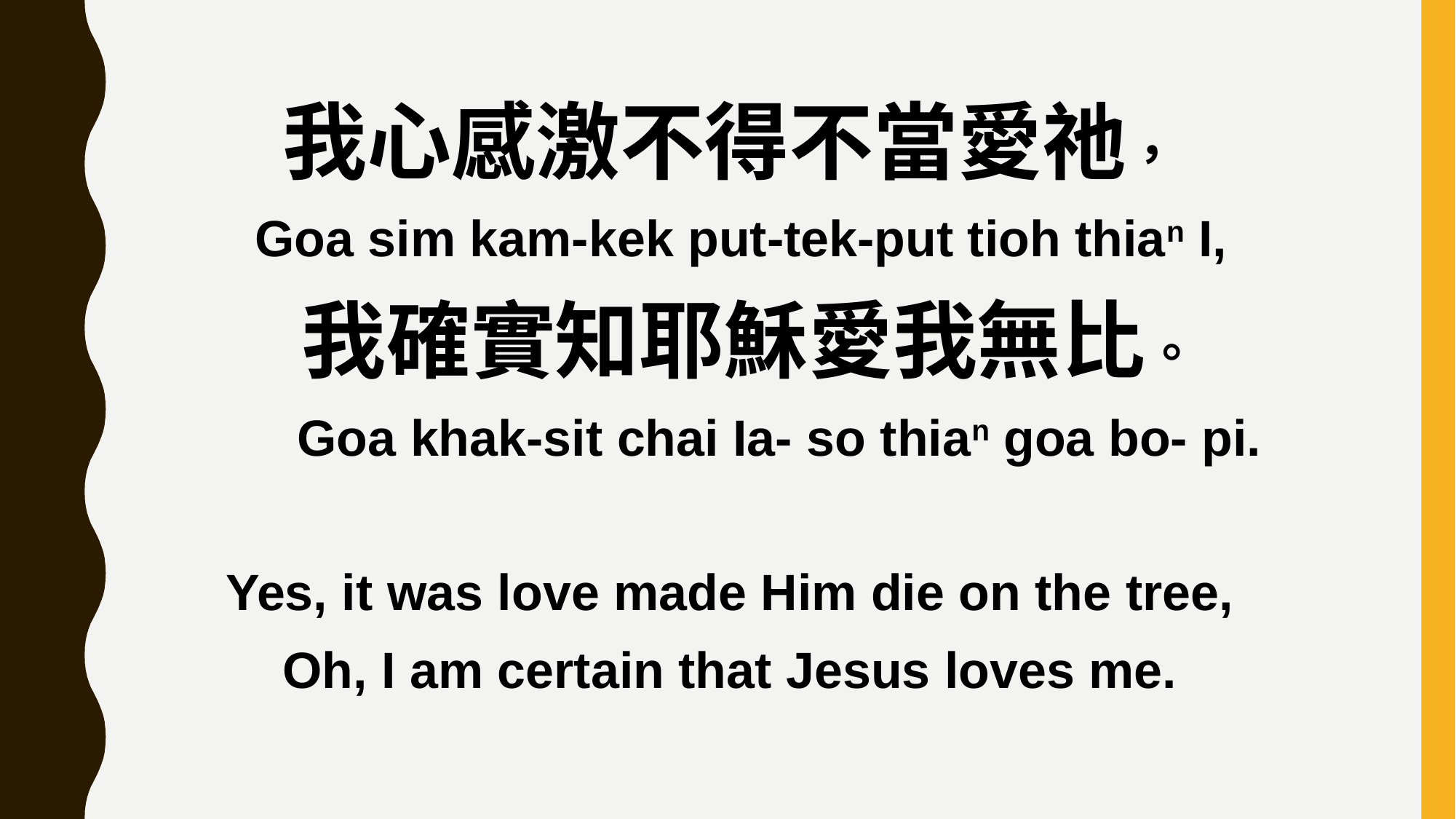

我心感激不得不當愛祂，
    Goa sim kam-kek put-tek-put tioh thian I,
 我確實知耶穌愛我無比。
       Goa khak-sit chai Ia- so thian goa bo- pi.

Yes, it was love made Him die on the tree,
Oh, I am certain that Jesus loves me.